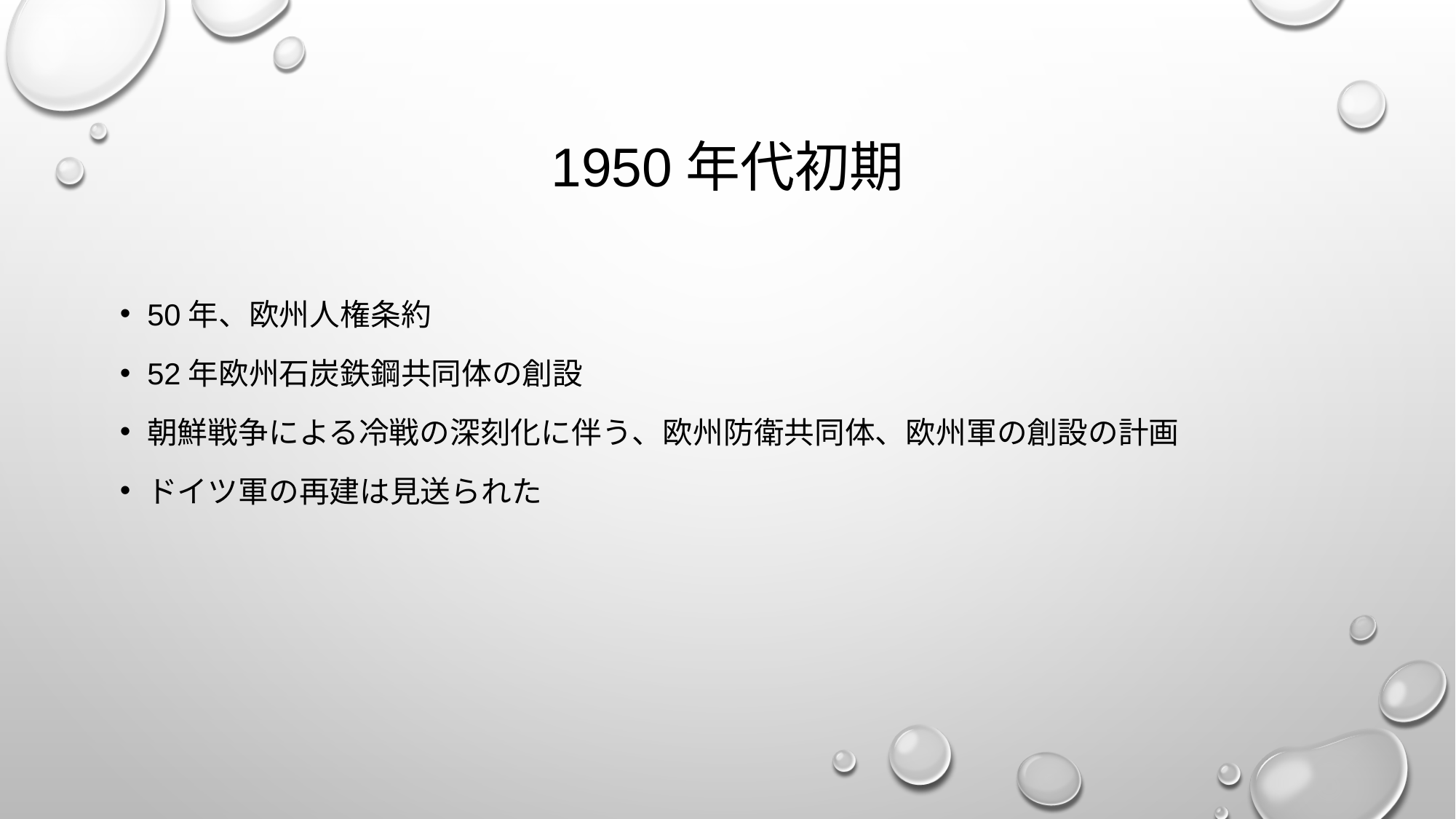

# 1950年代初期
50年、欧州人権条約
52年欧州石炭鉄鋼共同体の創設
朝鮮戦争による冷戦の深刻化に伴う、欧州防衛共同体、欧州軍の創設の計画
ドイツ軍の再建は見送られた